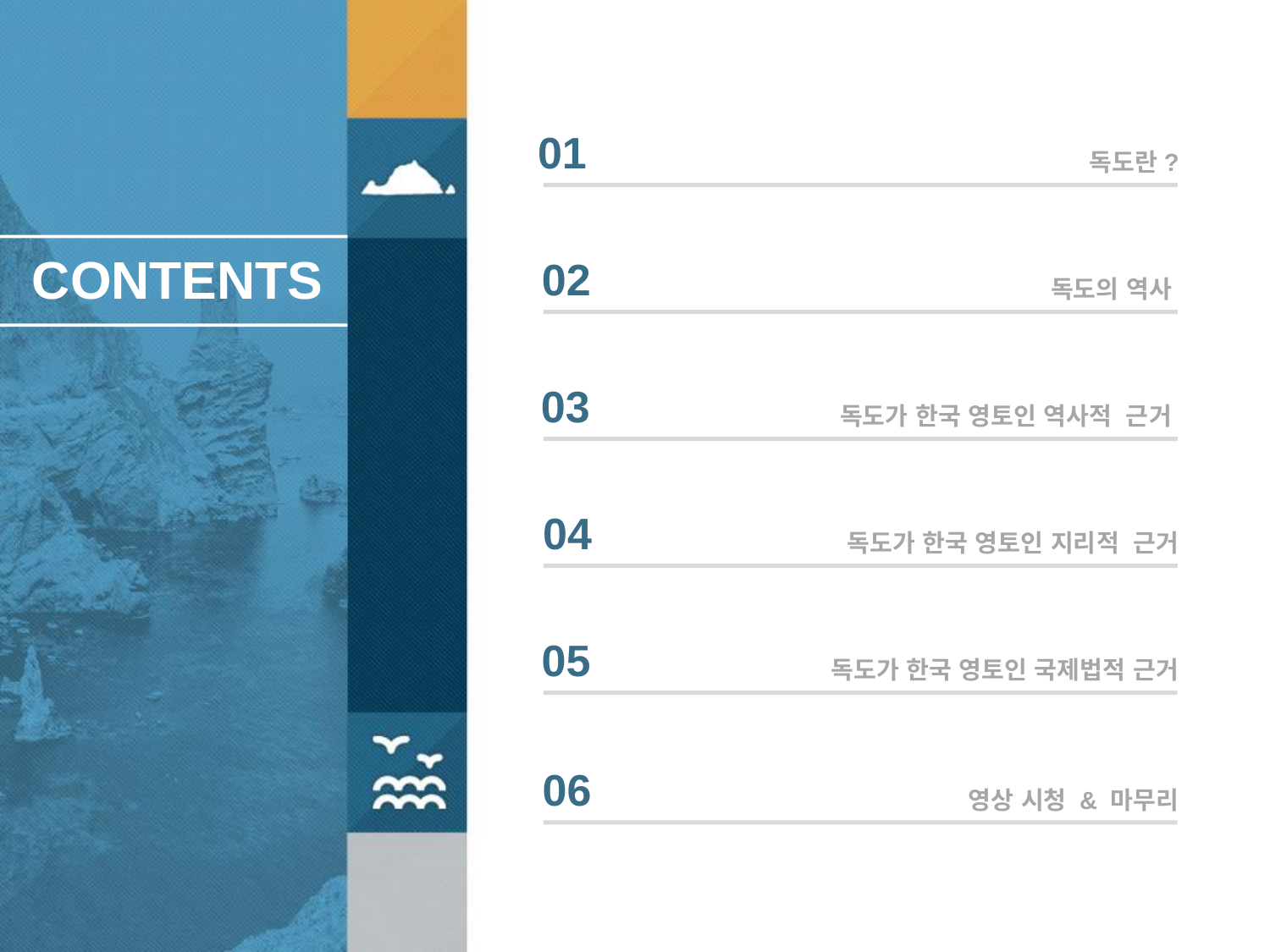

01
독도란?

CONTENTS
02
독도의 역사

03
독도가 한국 영토인 역사적  근거

04
독도가 한국 영토인 지리적  근거

05
독도가 한국 영토인 국제법적 근거

06
영상 시청 & 마무리